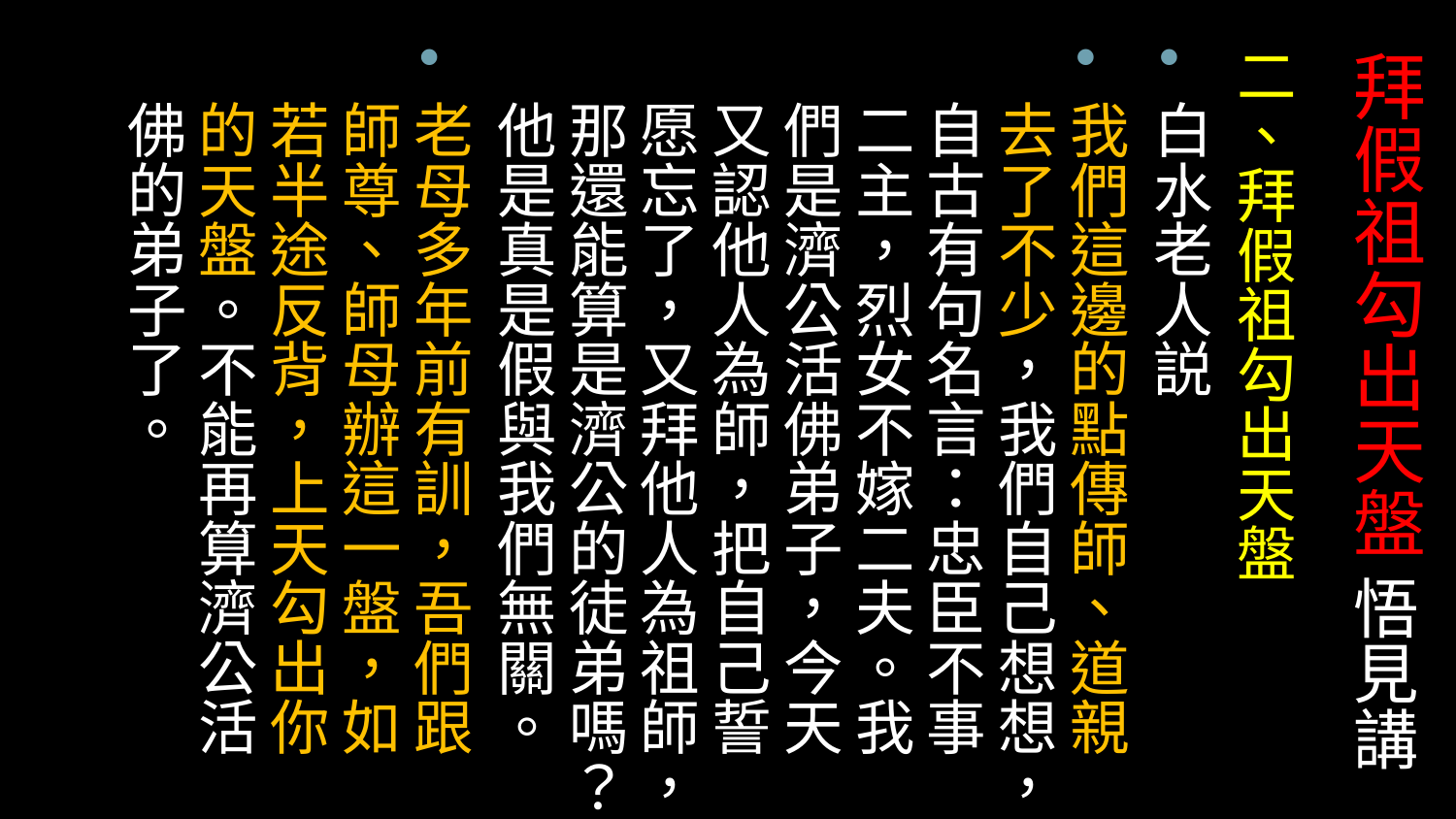

二、拜假祖勾出天盤
白水老人説
我們這邊的點傳師、道親去了不少，我們自己想想，自古有句名言：忠臣不事二主，烈女不嫁二夫。我們是濟公活佛弟子，今天又認他人為師，把自己誓愿忘了，又拜他人為祖師，那還能算是濟公的徒弟嗎？他是真是假與我們無關。
老母多年前有訓，吾們跟師尊、師母辦這一盤，如若半途反背，上天勾出你的天盤。不能再算濟公活佛的弟子了。

# 拜假祖勾出天盤 悟見講